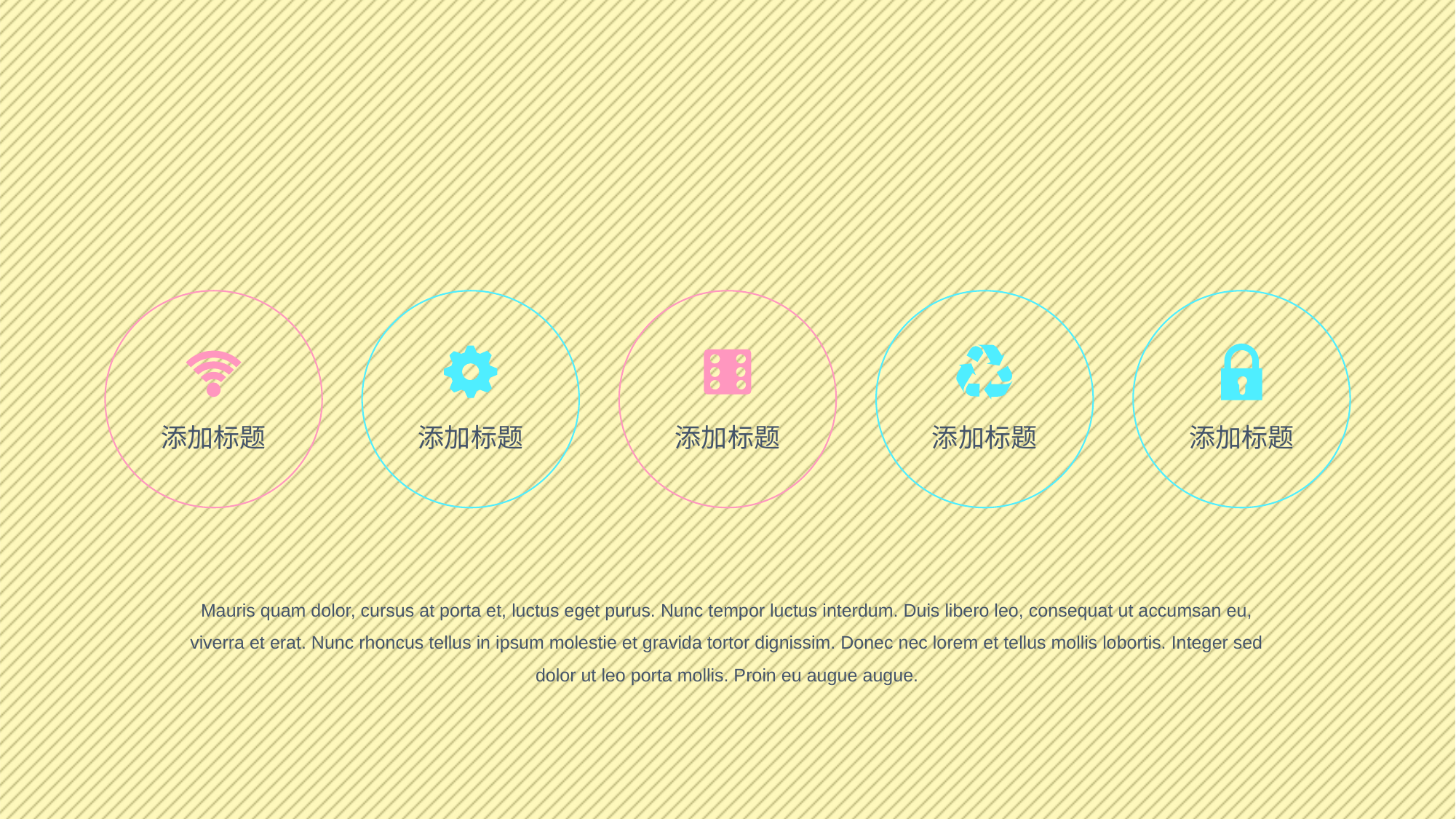

添加标题
添加标题
添加标题
添加标题
添加标题
Mauris quam dolor, cursus at porta et, luctus eget purus. Nunc tempor luctus interdum. Duis libero leo, consequat ut accumsan eu, viverra et erat. Nunc rhoncus tellus in ipsum molestie et gravida tortor dignissim. Donec nec lorem et tellus mollis lobortis. Integer sed dolor ut leo porta mollis. Proin eu augue augue.